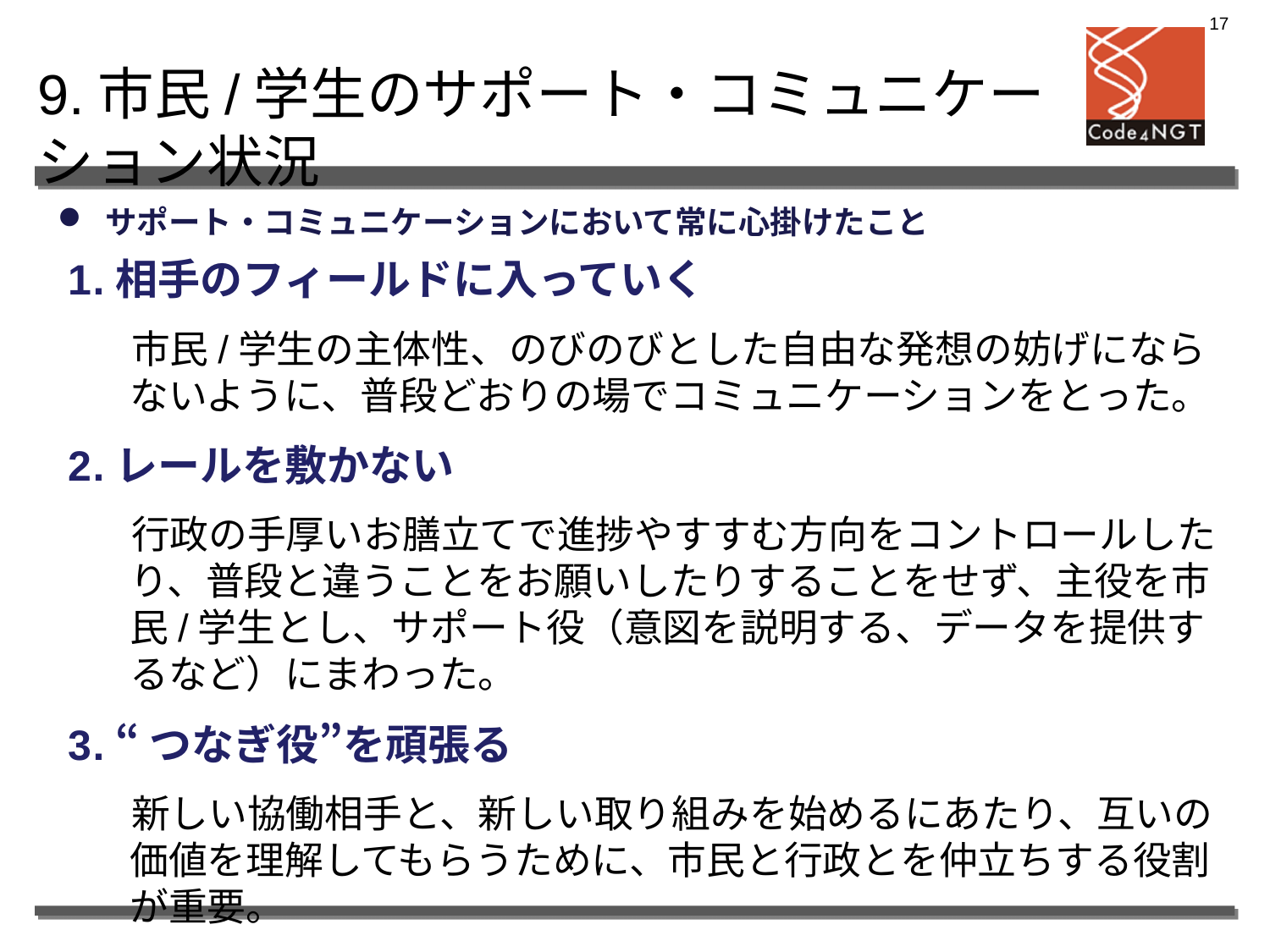

17
9.市民/学生のサポート・コミュニケーション状況
サポート・コミュニケーションにおいて常に心掛けたこと

相手のフィールドに入っていく
市民/学生の主体性、のびのびとした自由な発想の妨げにならないように、普段どおりの場でコミュニケーションをとった。
レールを敷かない
行政の手厚いお膳立てで進捗やすすむ方向をコントロールしたり、普段と違うことをお願いしたりすることをせず、主役を市民/学生とし、サポート役（意図を説明する、データを提供するなど）にまわった。
“つなぎ役”を頑張る
新しい協働相手と、新しい取り組みを始めるにあたり、互いの価値を理解してもらうために、市民と行政とを仲立ちする役割が重要。
　　　→　今後、庁内での水平展開へ